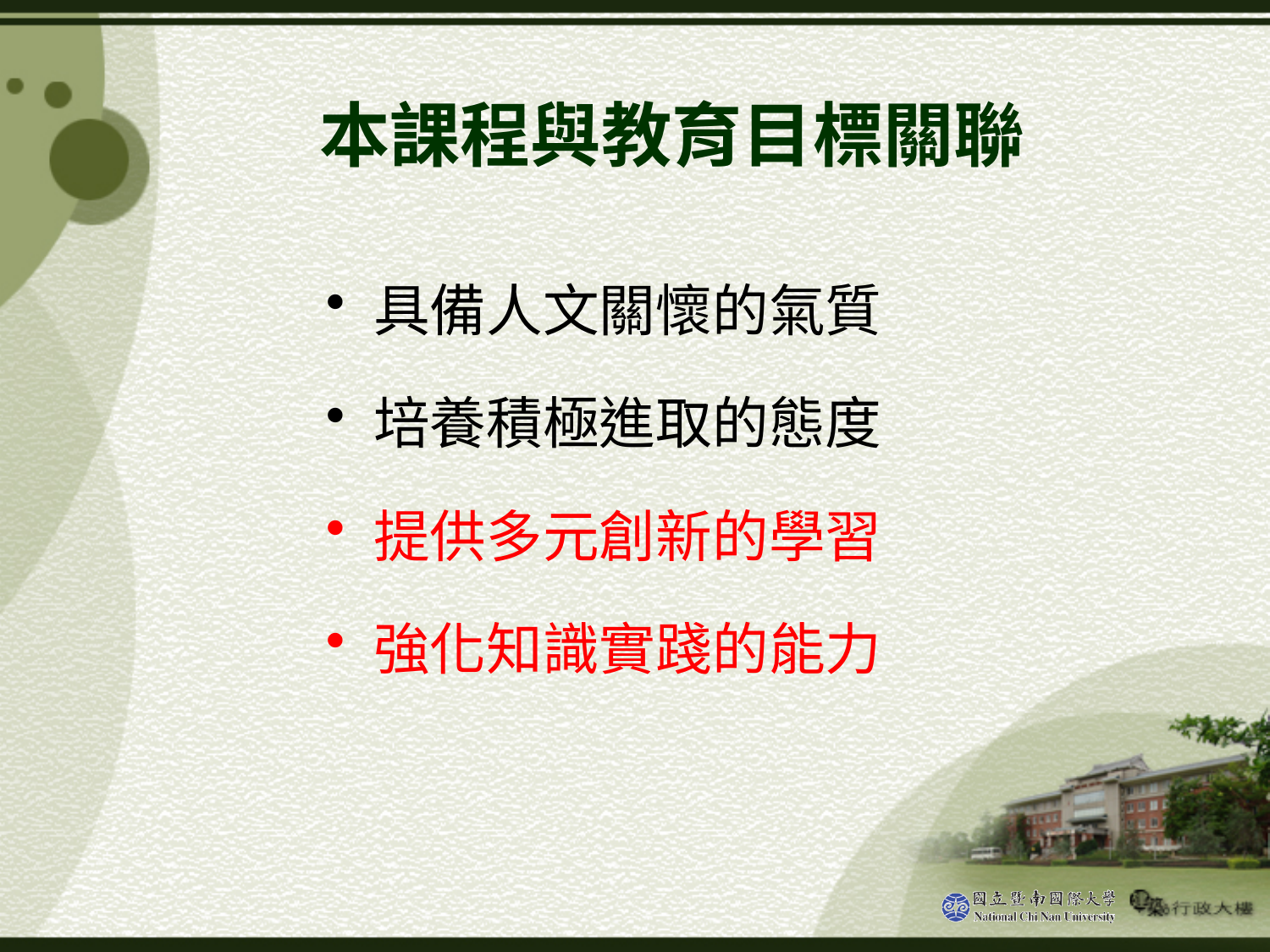

# 本課程與教育目標關聯
具備人文關懷的氣質
培養積極進取的態度
提供多元創新的學習
強化知識實踐的能力